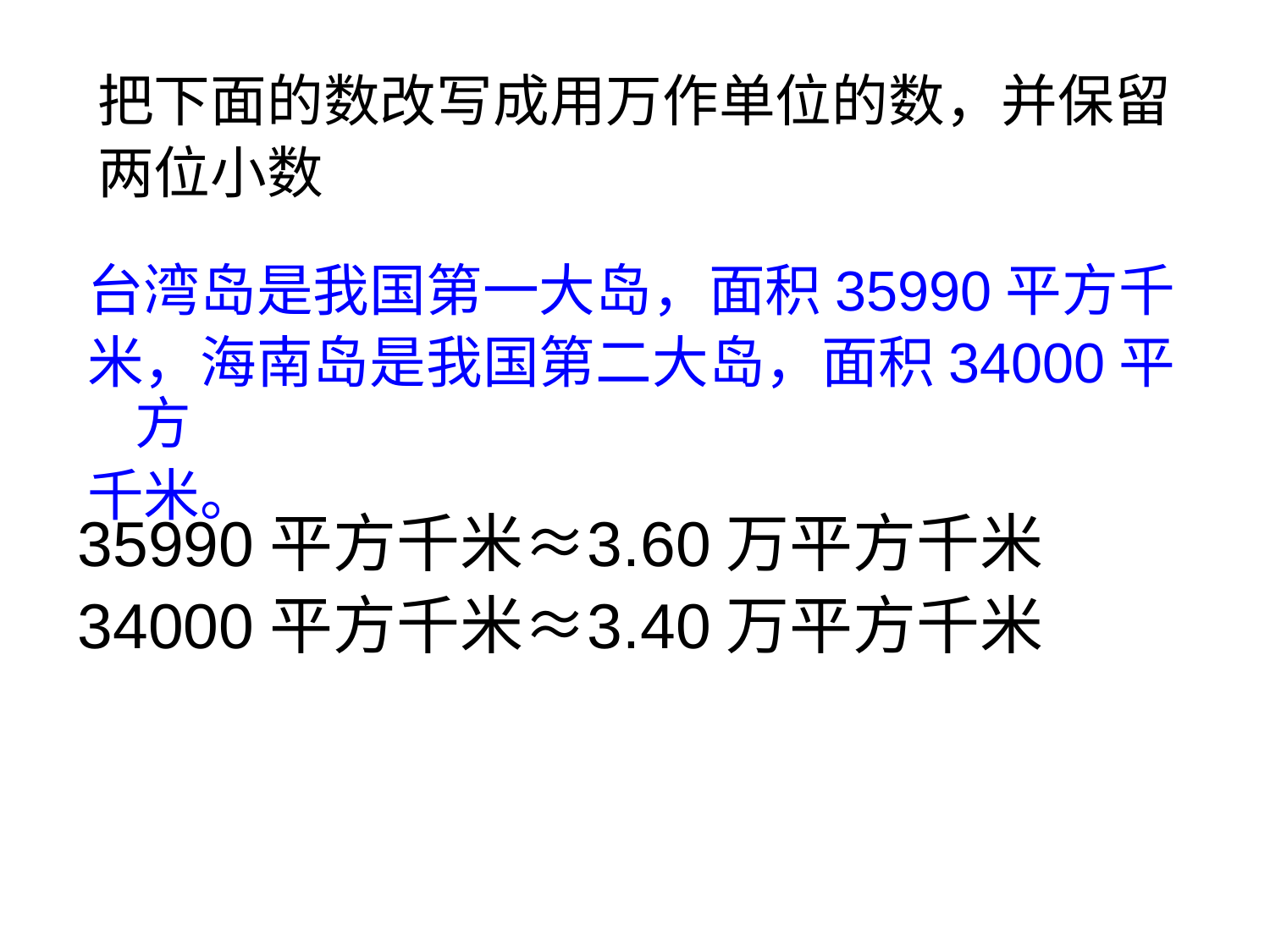

把下面的数改写成用万作单位的数，并保留
两位小数
台湾岛是我国第一大岛，面积35990平方千
米，海南岛是我国第二大岛，面积34000平方
千米。
35990平方千米≈
34000平方千米≈

3.60万平方千米
3.40万平方千米